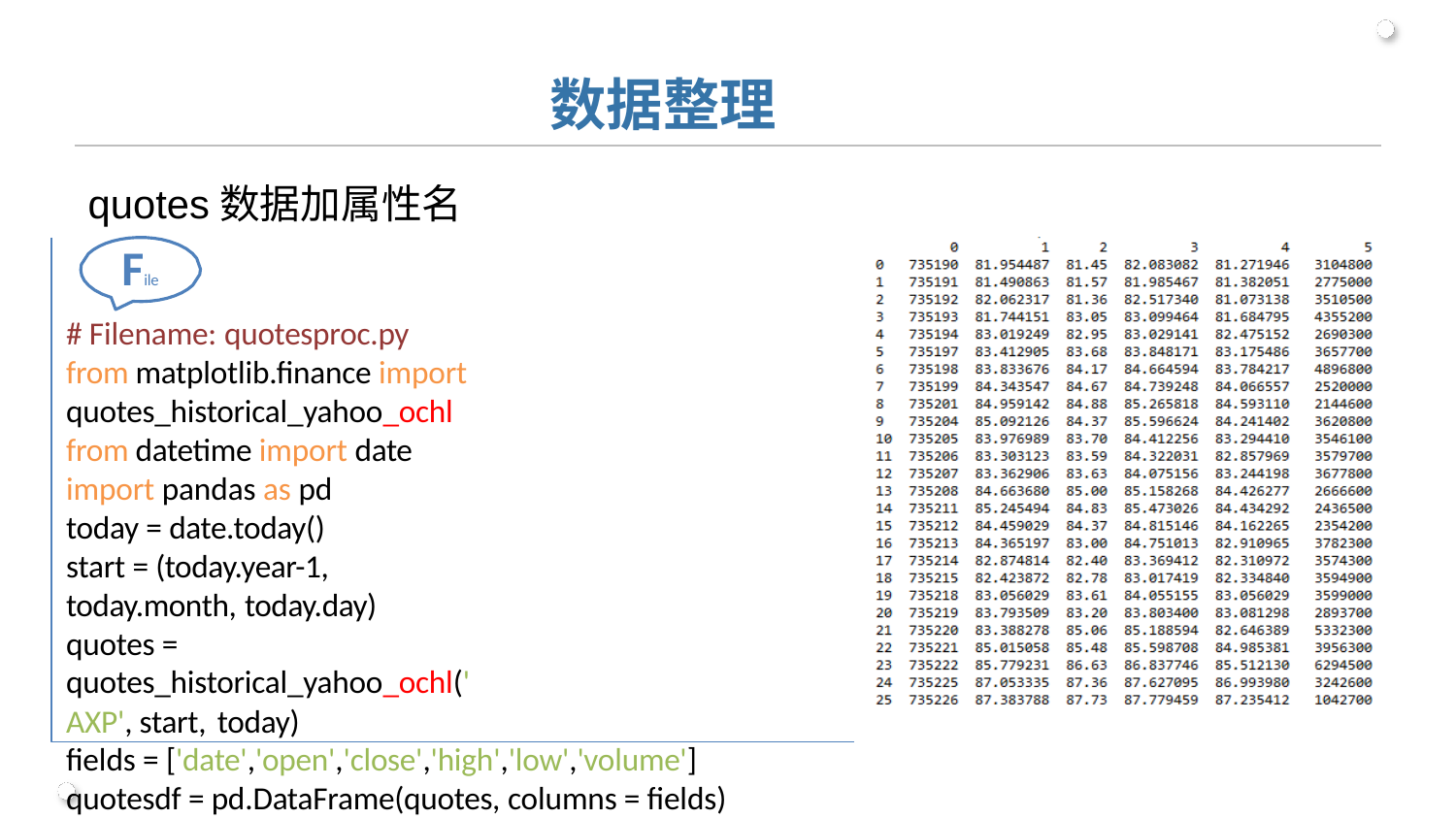

# 数据整理
quotes数据加属性名
File
# Filename: quotesproc.py  from matplotlib.finance import  quotes_historical_yahoo_ochl  from datetime import date  import pandas as pd
today = date.today()
start = (today.year-1, today.month, today.day)
quotes = quotes_historical_yahoo_ochl('AXP', start, today)
fields = ['date','open','close','high','low','volume']  quotesdf = pd.DataFrame(quotes, columns = fields)  print quotesdf